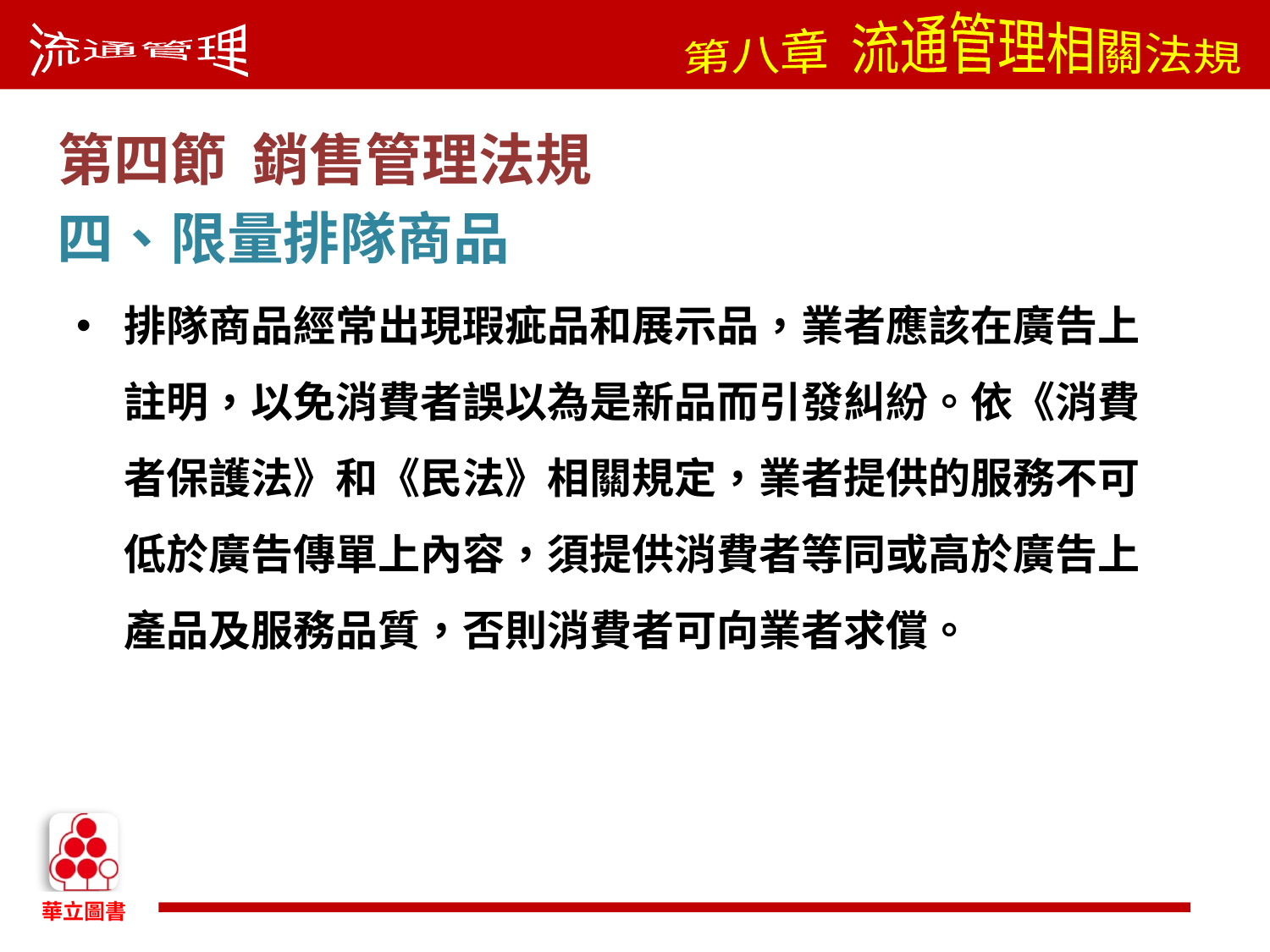

第四節  銷售管理法規
四、限量排隊商品
排隊商品經常出現瑕疵品和展示品，業者應該在廣告上註明，以免消費者誤以為是新品而引發糾紛。依《消費者保護法》和《民法》相關規定，業者提供的服務不可低於廣告傳單上內容，須提供消費者等同或高於廣告上產品及服務品質，否則消費者可向業者求償。